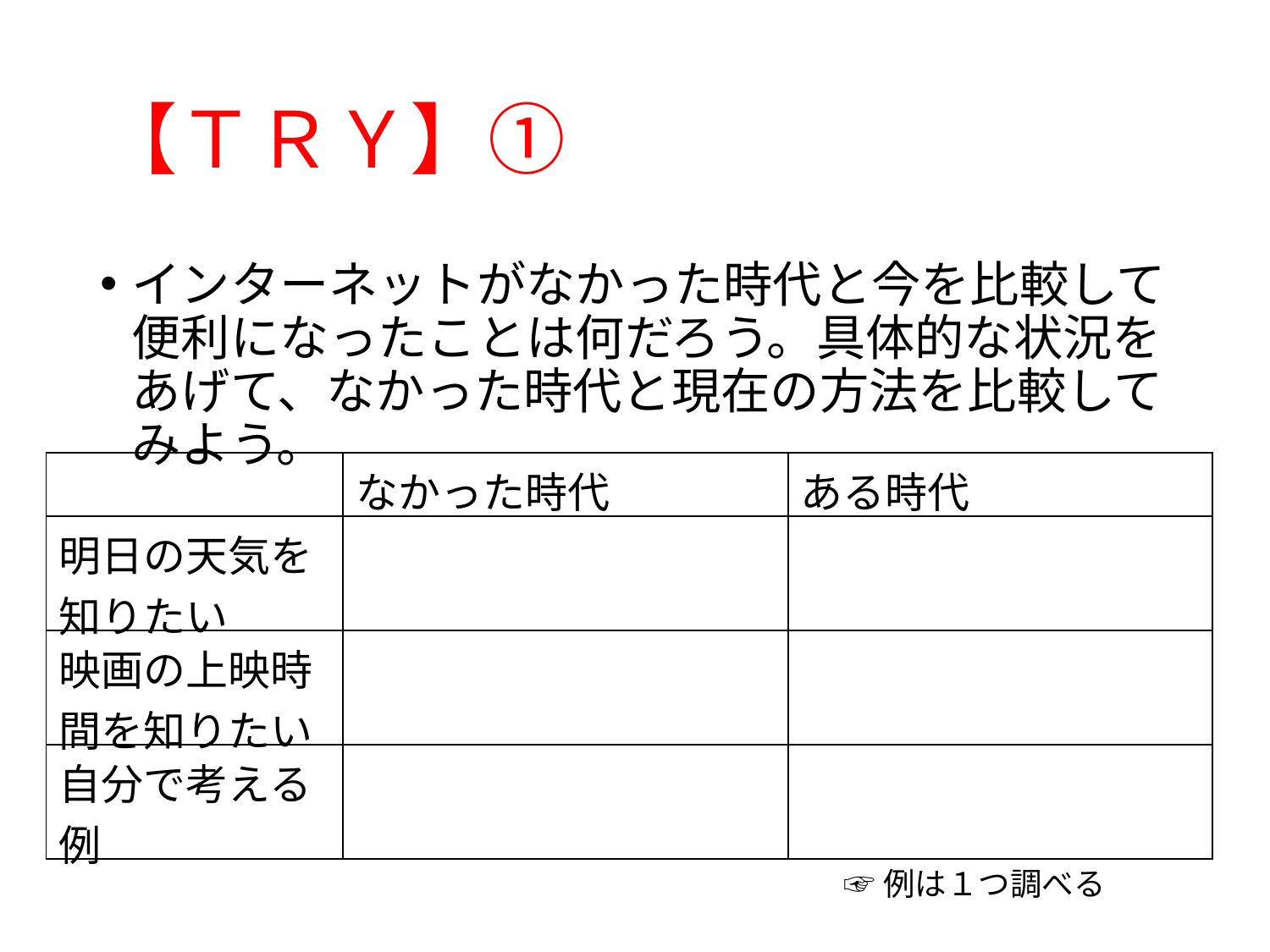

# 【ＴＲＹ】①
インターネットがなかった時代と今を比較して便利になったことは何だろう。具体的な状況をあげて、なかった時代と現在の方法を比較してみよう。
|  | なかった時代 | ある時代 |
| --- | --- | --- |
| 明日の天気を知りたい |  |  |
| 映画の上映時間を知りたい |  |  |
| 自分で考える例 |  |  |
☞例は１つ調べる